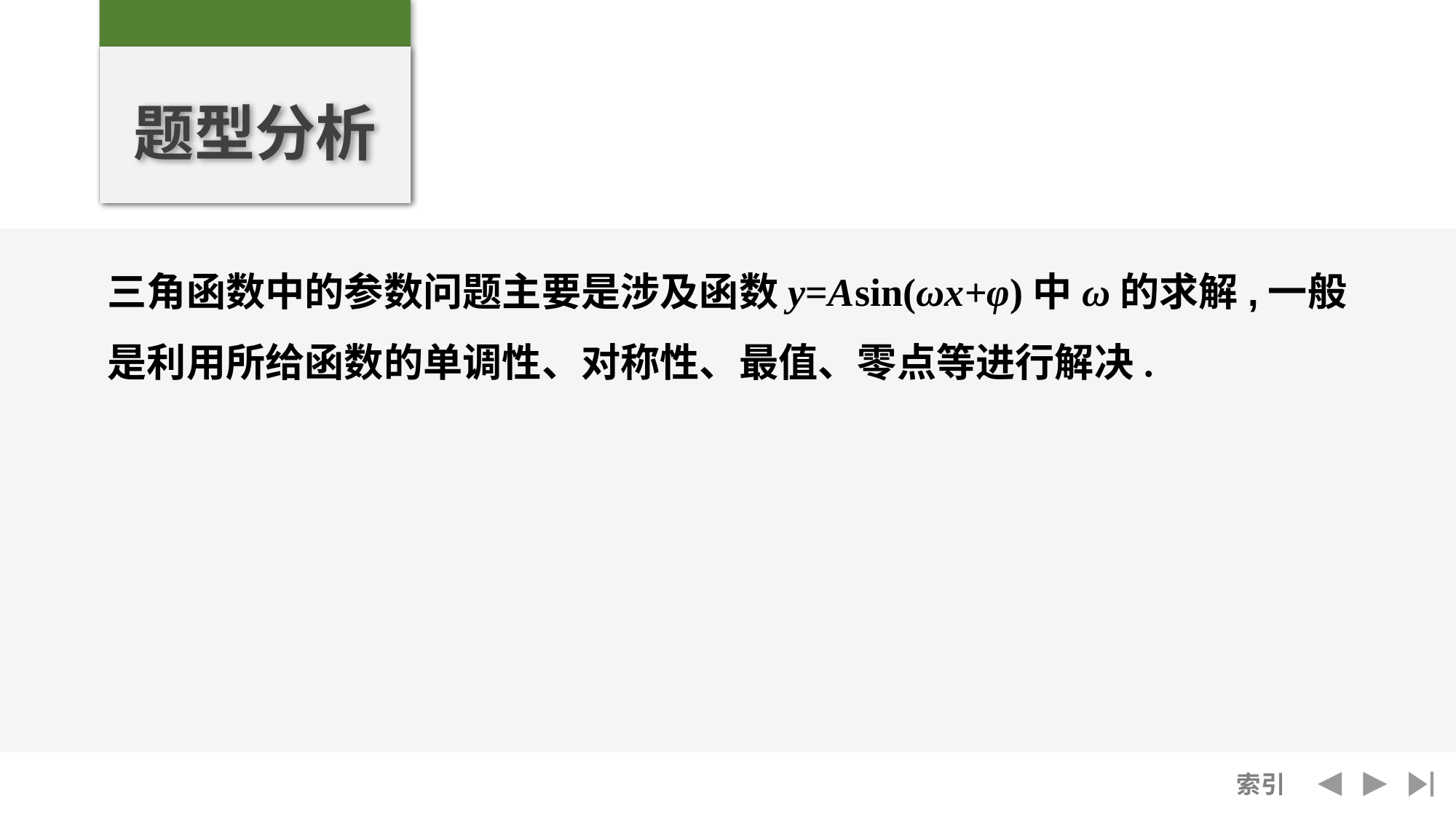

三角函数中的参数问题主要是涉及函数y=Asin(ωx+φ)中ω的求解,一般是利用所给函数的单调性、对称性、最值、零点等进行解决.